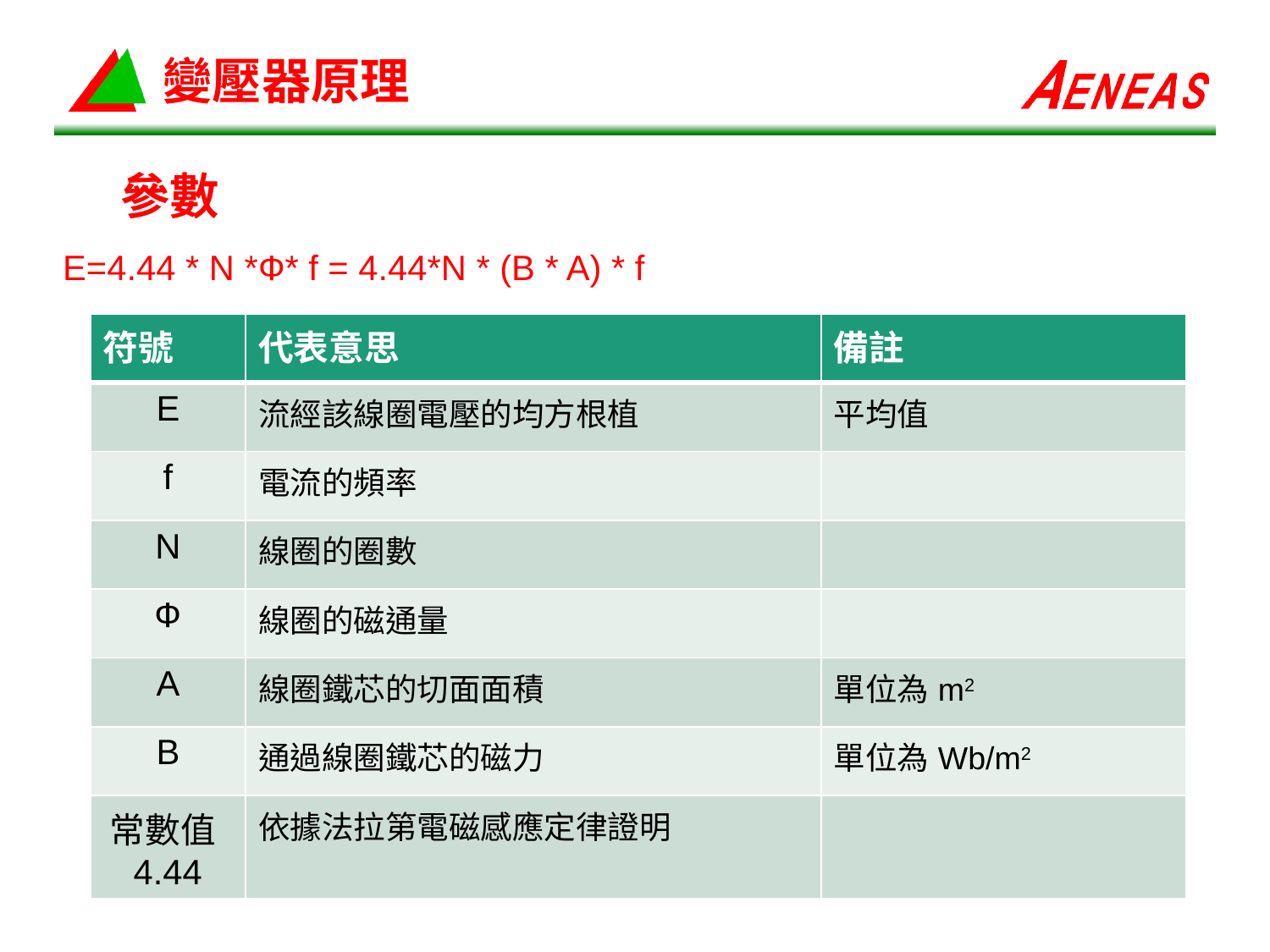

# 變壓器原理
參數
E=4.44 * N *Ф* f = 4.44*N * (B * A) * f

| 符號 | 代表意思 | 備註 |
| --- | --- | --- |
| E | 流經該線圈電壓的均方根植 | 平均值 |
| f | 電流的頻率 |  |
| N | 線圈的圈數 |  |
| Ф | 線圈的磁通量 |  |
| A | 線圈鐵芯的切面面積 | 單位為m2 |
| B | 通過線圈鐵芯的磁力 | 單位為Wb/m2 |
| 常數值4.44 | 依據法拉第電磁感應定律證明 |  |